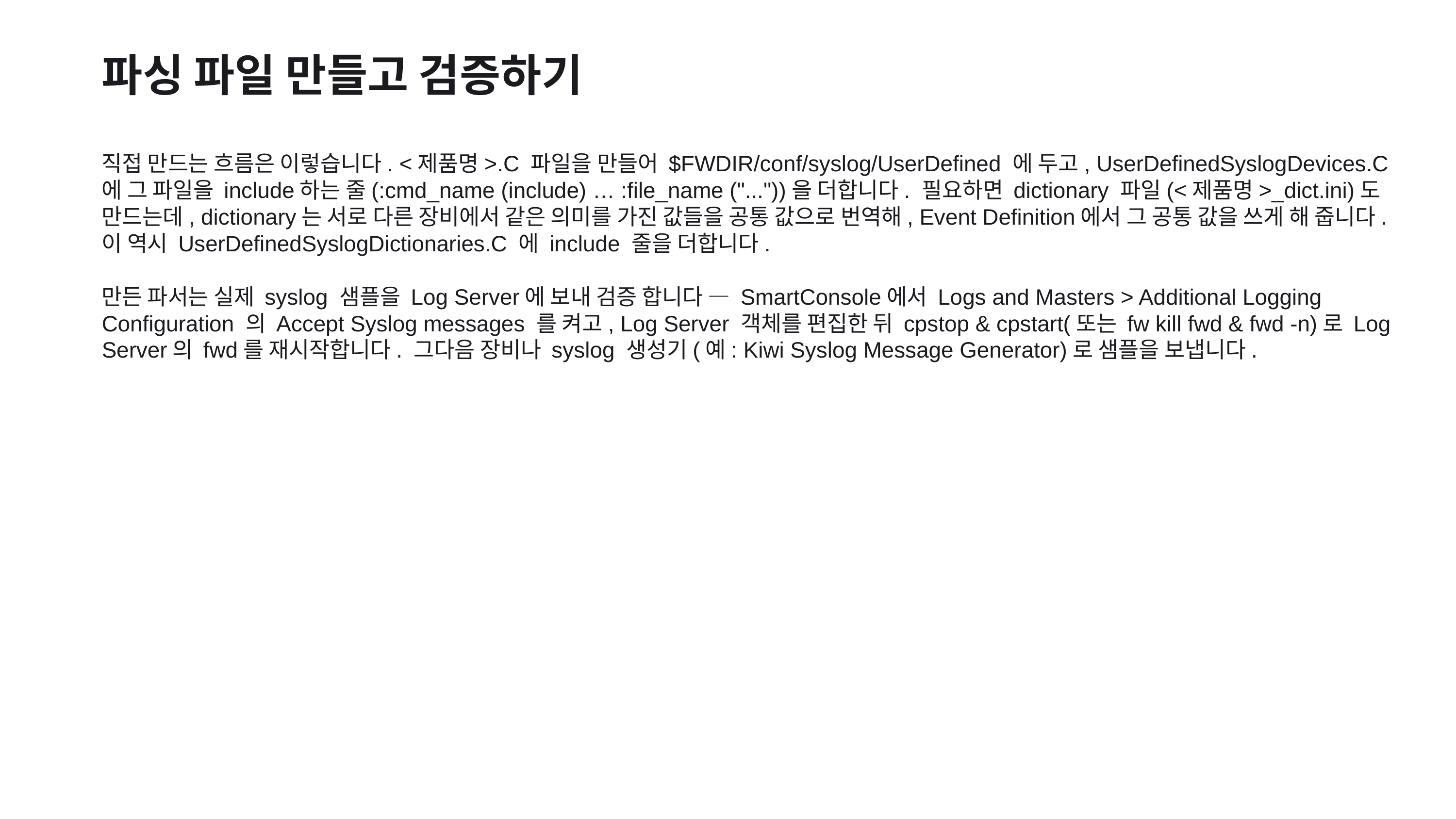

파싱 파일 만들고 검증하기
직접 만드는 흐름은 이렇습니다. <제품명>.C 파일을 만들어 $FWDIR/conf/syslog/UserDefined 에 두고, UserDefinedSyslogDevices.C 에 그 파일을 include하는 줄(:cmd_name (include) … :file_name ("..."))을 더합니다. 필요하면 dictionary 파일(<제품명>_dict.ini)도 만드는데, dictionary는 서로 다른 장비에서 같은 의미를 가진 값들을 공통 값으로 번역해, Event Definition에서 그 공통 값을 쓰게 해 줍니다. 이 역시 UserDefinedSyslogDictionaries.C 에 include 줄을 더합니다.

만든 파서는 실제 syslog 샘플을 Log Server에 보내 검증 합니다 — SmartConsole에서 Logs and Masters > Additional Logging Configuration 의 Accept Syslog messages 를 켜고, Log Server 객체를 편집한 뒤 cpstop & cpstart(또는 fw kill fwd & fwd -n)로 Log Server의 fwd를 재시작합니다. 그다음 장비나 syslog 생성기(예: Kiwi Syslog Message Generator)로 샘플을 보냅니다.